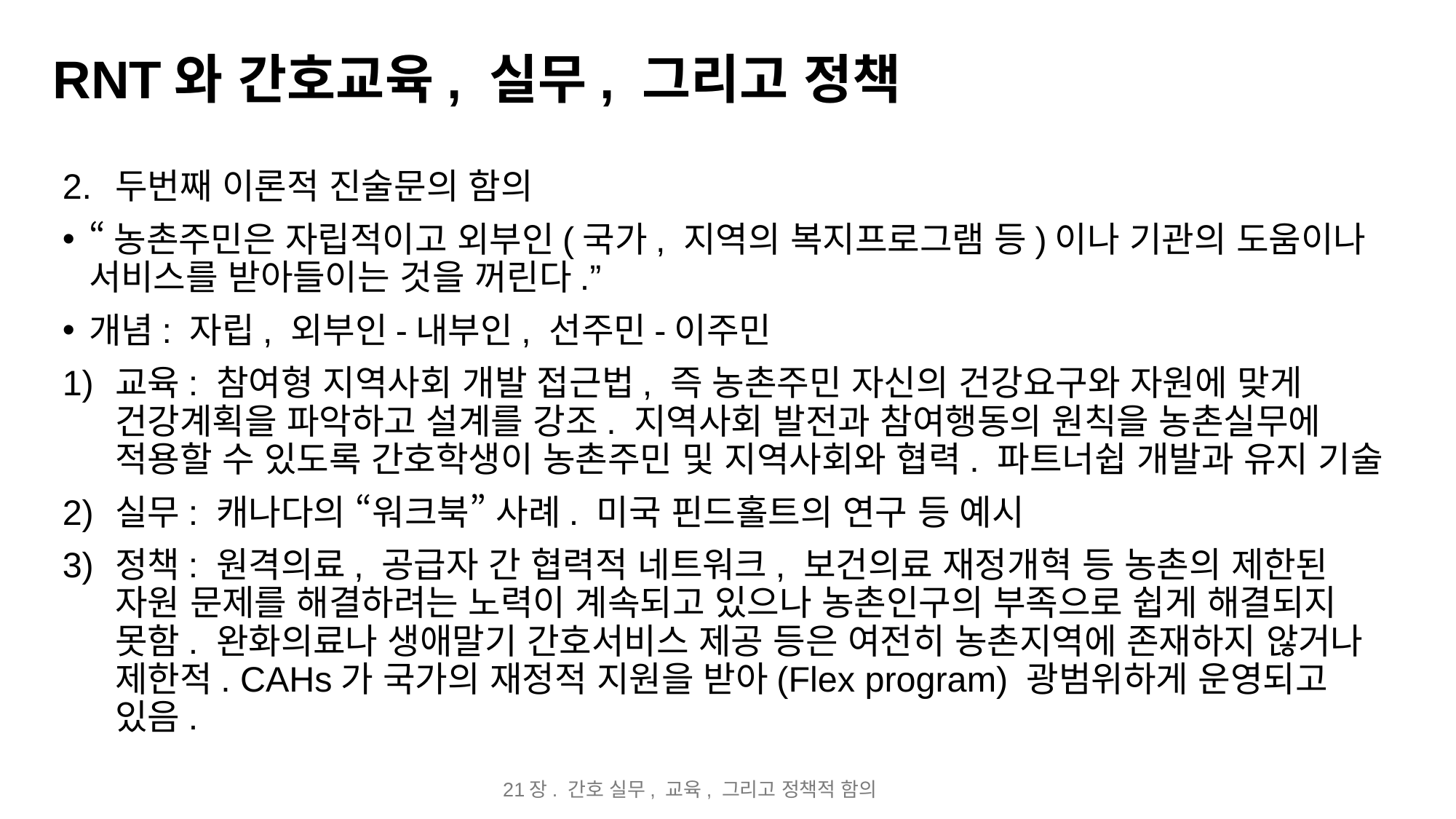

# RNT와 간호교육, 실무, 그리고 정책
두번째 이론적 진술문의 함의
“농촌주민은 자립적이고 외부인(국가, 지역의 복지프로그램 등)이나 기관의 도움이나 서비스를 받아들이는 것을 꺼린다.”
개념: 자립, 외부인-내부인, 선주민-이주민
교육: 참여형 지역사회 개발 접근법, 즉 농촌주민 자신의 건강요구와 자원에 맞게 건강계획을 파악하고 설계를 강조. 지역사회 발전과 참여행동의 원칙을 농촌실무에 적용할 수 있도록 간호학생이 농촌주민 및 지역사회와 협력. 파트너쉽 개발과 유지 기술
실무: 캐나다의 “워크북” 사례. 미국 핀드홀트의 연구 등 예시
정책: 원격의료, 공급자 간 협력적 네트워크, 보건의료 재정개혁 등 농촌의 제한된 자원 문제를 해결하려는 노력이 계속되고 있으나 농촌인구의 부족으로 쉽게 해결되지 못함. 완화의료나 생애말기 간호서비스 제공 등은 여전히 농촌지역에 존재하지 않거나 제한적. CAHs가 국가의 재정적 지원을 받아(Flex program) 광범위하게 운영되고 있음.
21장. 간호 실무, 교육, 그리고 정책적 함의